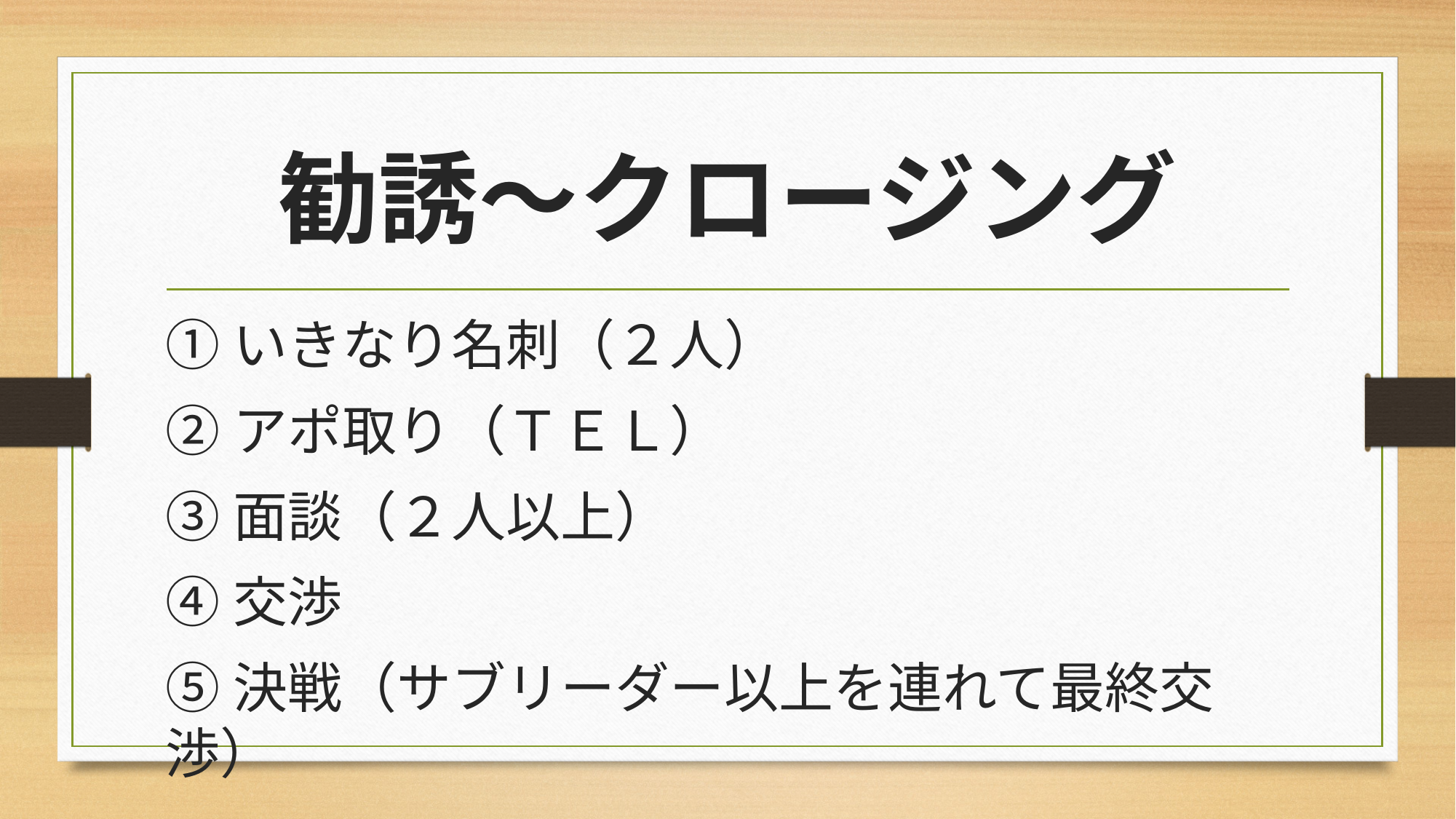

# 勧誘～クロージング
①いきなり名刺（２人）
②アポ取り（ＴＥＬ）
③面談（２人以上）
④交渉
⑤決戦（サブリーダー以上を連れて最終交渉）